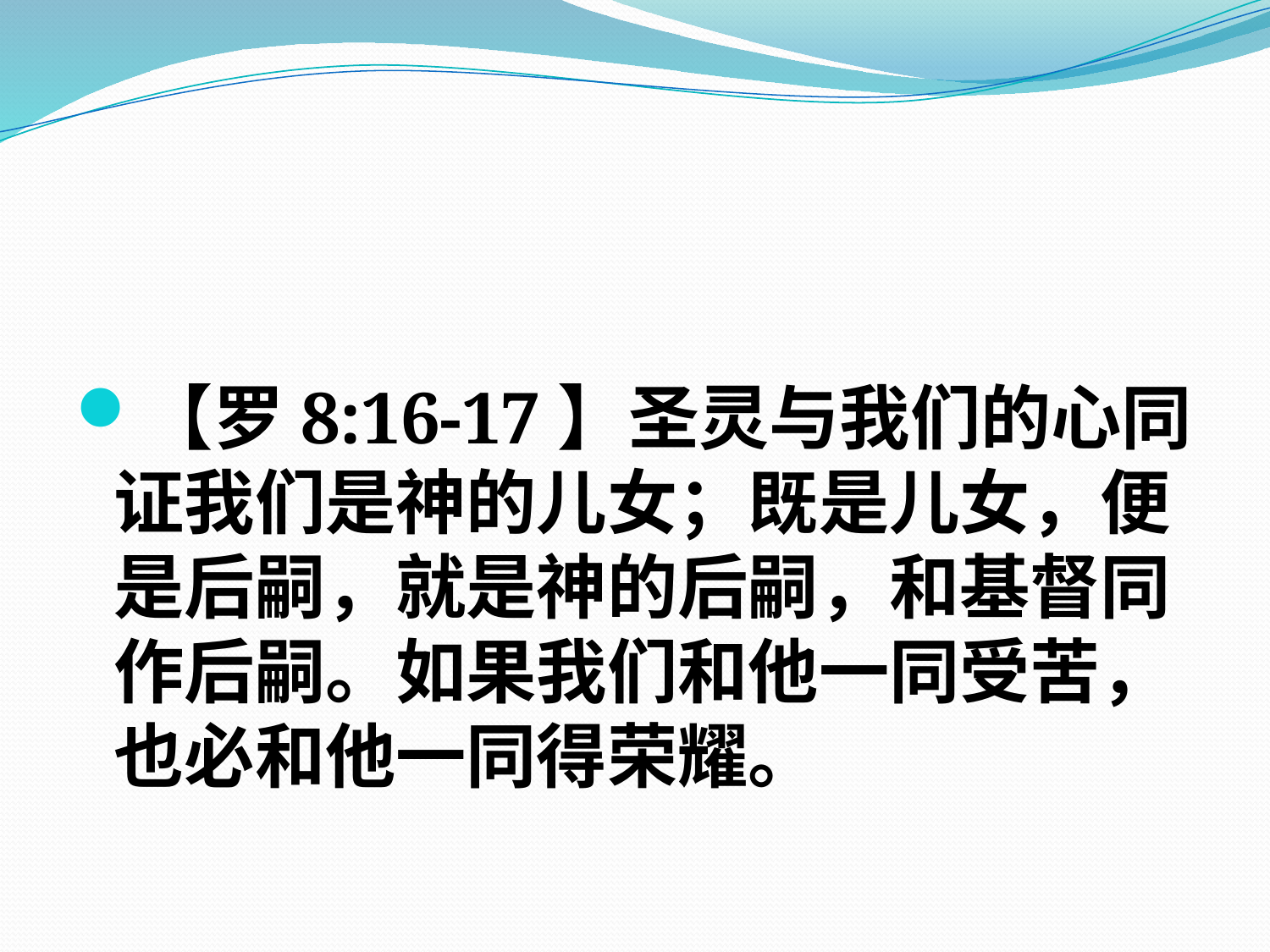

#

【罗8:16-17】圣灵与我们的心同证我们是神的儿女；既是儿女，便是后嗣，就是神的后嗣，和基督同作后嗣。如果我们和他一同受苦，也必和他一同得荣耀。